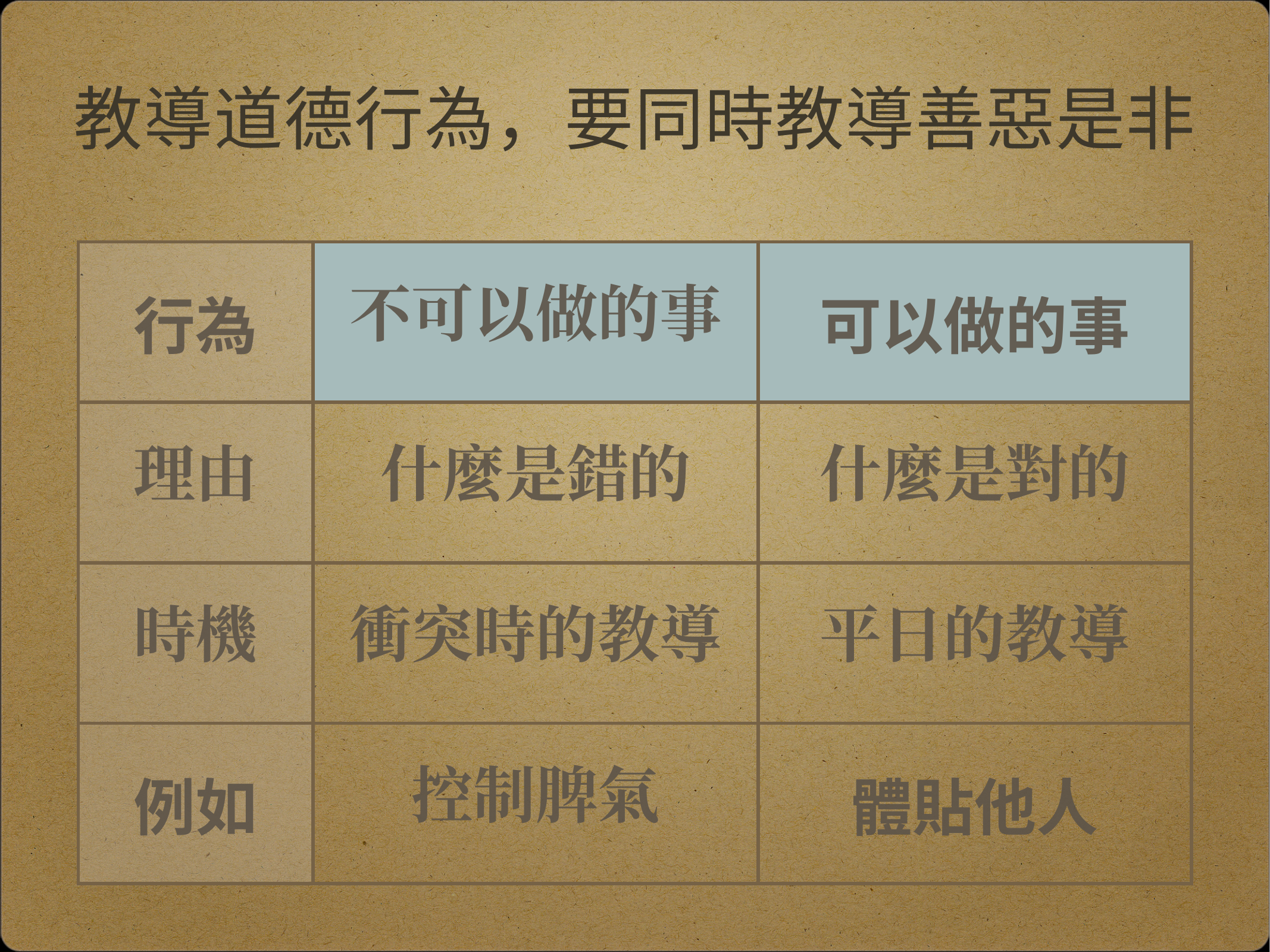

教導道德行為，要同時教導善惡是非
| 行為 | 不可以做的事 | 可以做的事 |
| --- | --- | --- |
| 理由 | 什麼是錯的 | 什麼是對的 |
| 時機 | 衝突時的教導 | 平日的教導 |
| 例如 | 控制脾氣 | 體貼他人 |